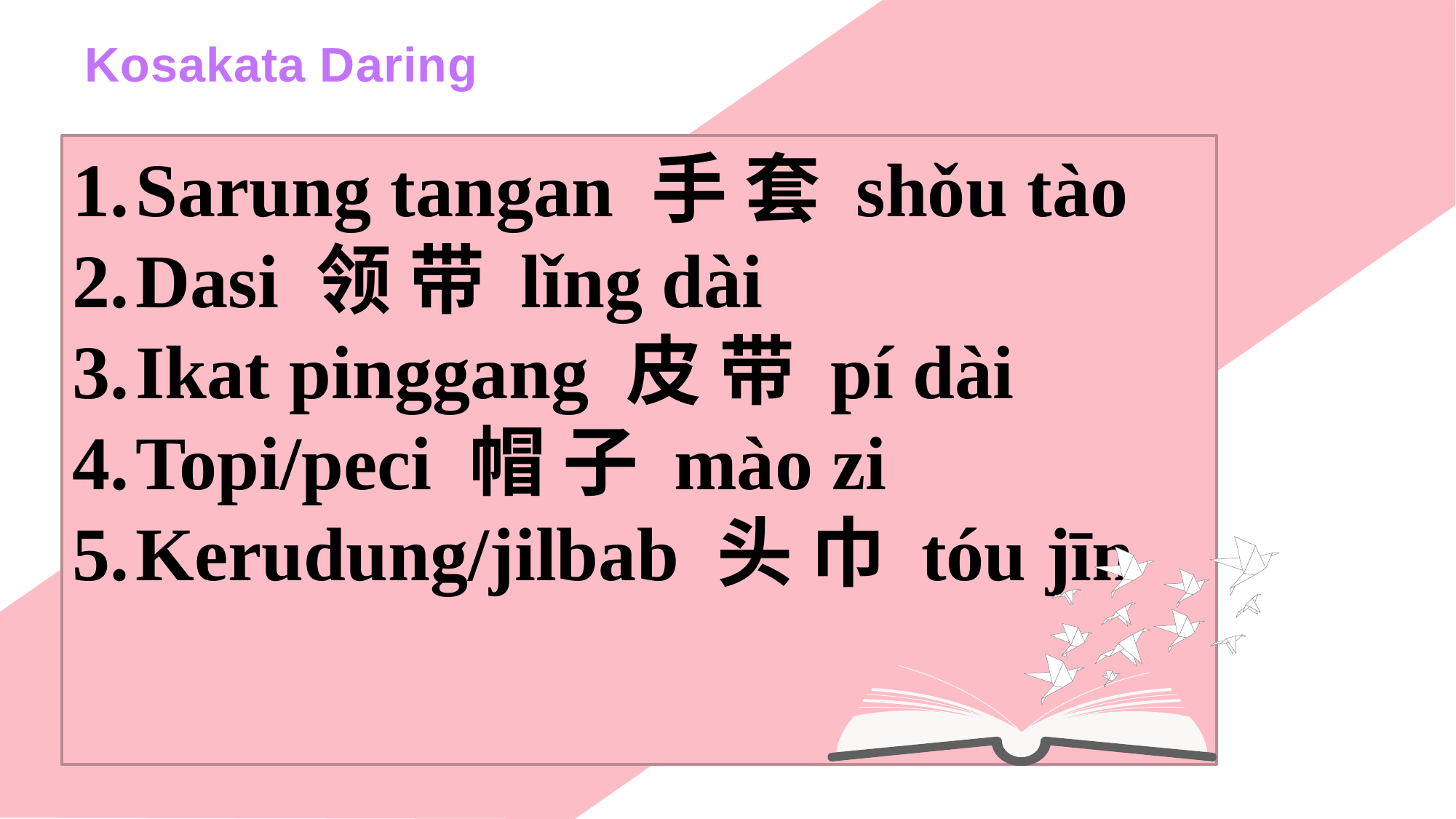

Kosakata Daring
Sarung tangan 手 套 shǒu tào
Dasi 领 带 lǐng dài
Ikat pinggang 皮 带 pí dài
Topi/peci 帽 子 mào zi
Kerudung/jilbab 头 巾 tóu jīn